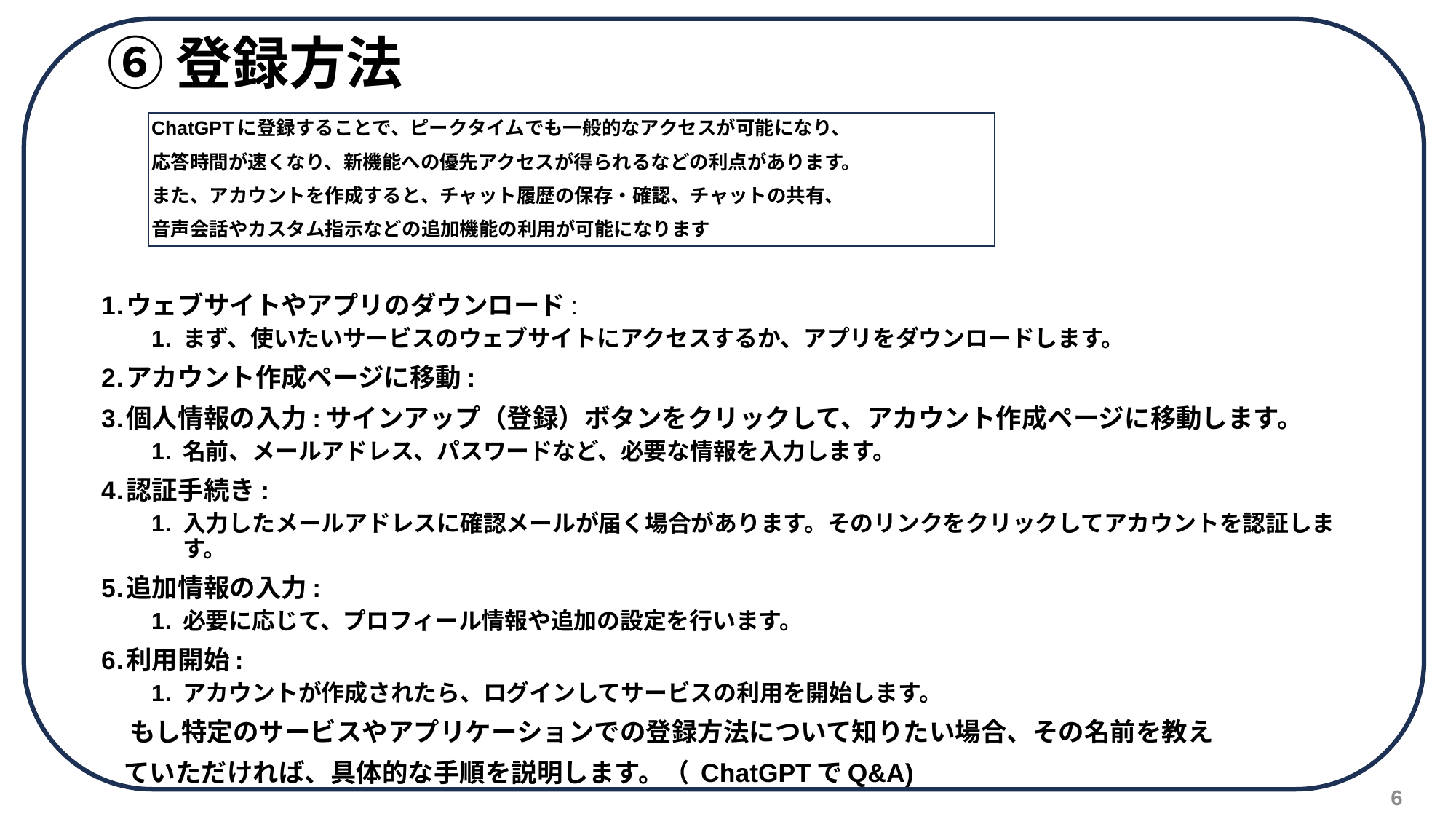

# ⑥登録方法
ChatGPTに登録することで、ピークタイムでも一般的なアクセスが可能になり、
応答時間が速くなり、新機能への優先アクセスが得られるなどの利点があります。
また、アカウントを作成すると、チャット履歴の保存・確認、チャットの共有、
音声会話やカスタム指示などの追加機能の利用が可能になります

ウェブサイトやアプリのダウンロード:
まず、使いたいサービスのウェブサイトにアクセスするか、アプリをダウンロードします。
アカウント作成ページに移動:
個人情報の入力:サインアップ（登録）ボタンをクリックして、アカウント作成ページに移動します。
名前、メールアドレス、パスワードなど、必要な情報を入力します。
認証手続き:
入力したメールアドレスに確認メールが届く場合があります。そのリンクをクリックしてアカウントを認証します。
追加情報の入力:
必要に応じて、プロフィール情報や追加の設定を行います。
利用開始:
アカウントが作成されたら、ログインしてサービスの利用を開始します。
    もし特定のサービスやアプリケーションでの登録方法について知りたい場合、その名前を教え
   ていただければ、具体的な手順を説明します。（ ChatGPTでQ&A)

6